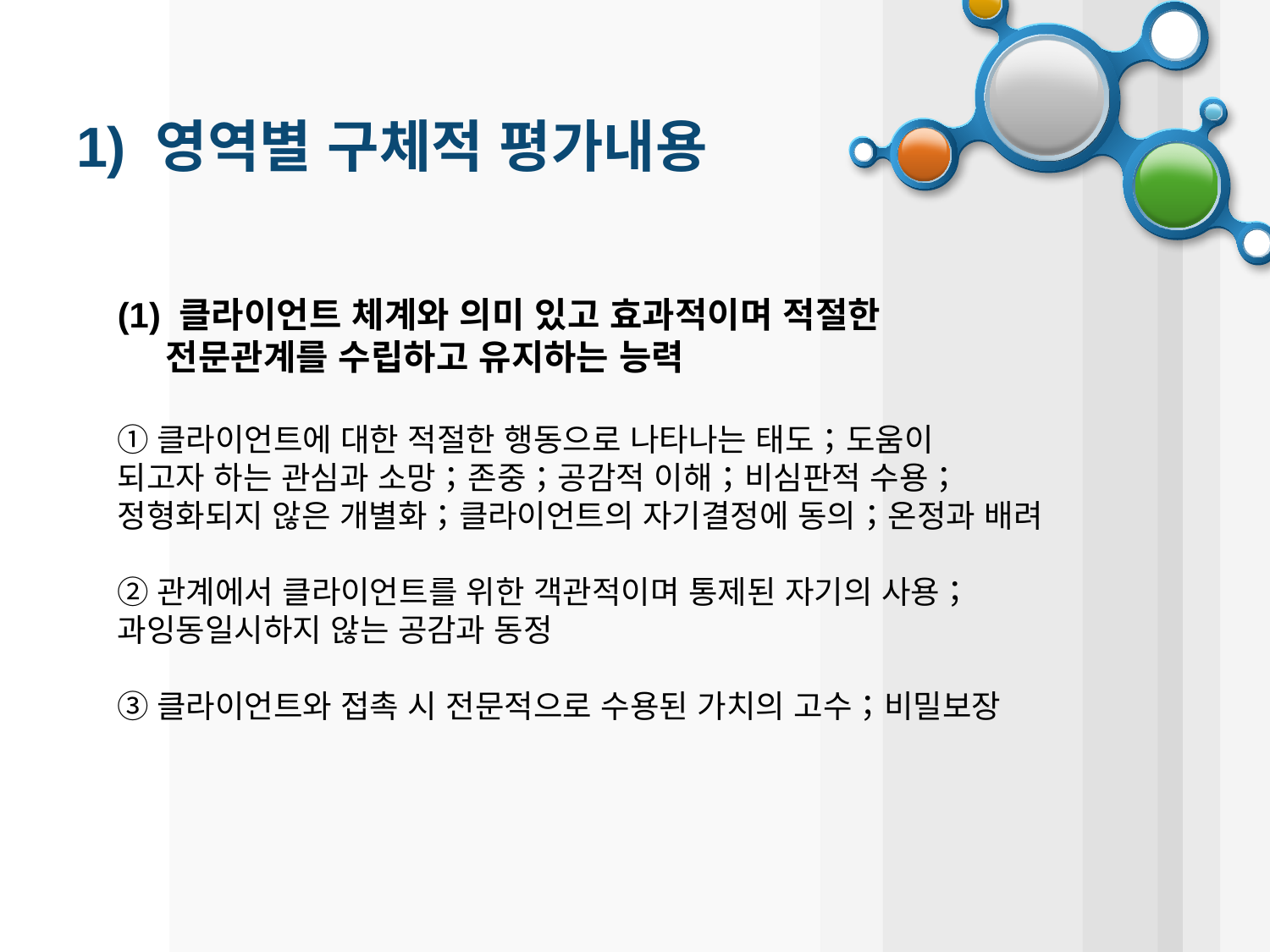

# 1) 영역별 구체적 평가내용
(1) 클라이언트 체계와 의미 있고 효과적이며 적절한
    전문관계를 수립하고 유지하는 능력

①클라이언트에 대한 적절한 행동으로 나타나는 태도；도움이                되고자 하는 관심과 소망；존중；공감적 이해；비심판적 수용；정형화되지 않은 개별화；클라이언트의 자기결정에 동의；온정과 배려

②관계에서 클라이언트를 위한 객관적이며 통제된 자기의 사용；과잉동일시하지 않는 공감과 동정

③클라이언트와 접촉 시 전문적으로 수용된 가치의 고수；비밀보장